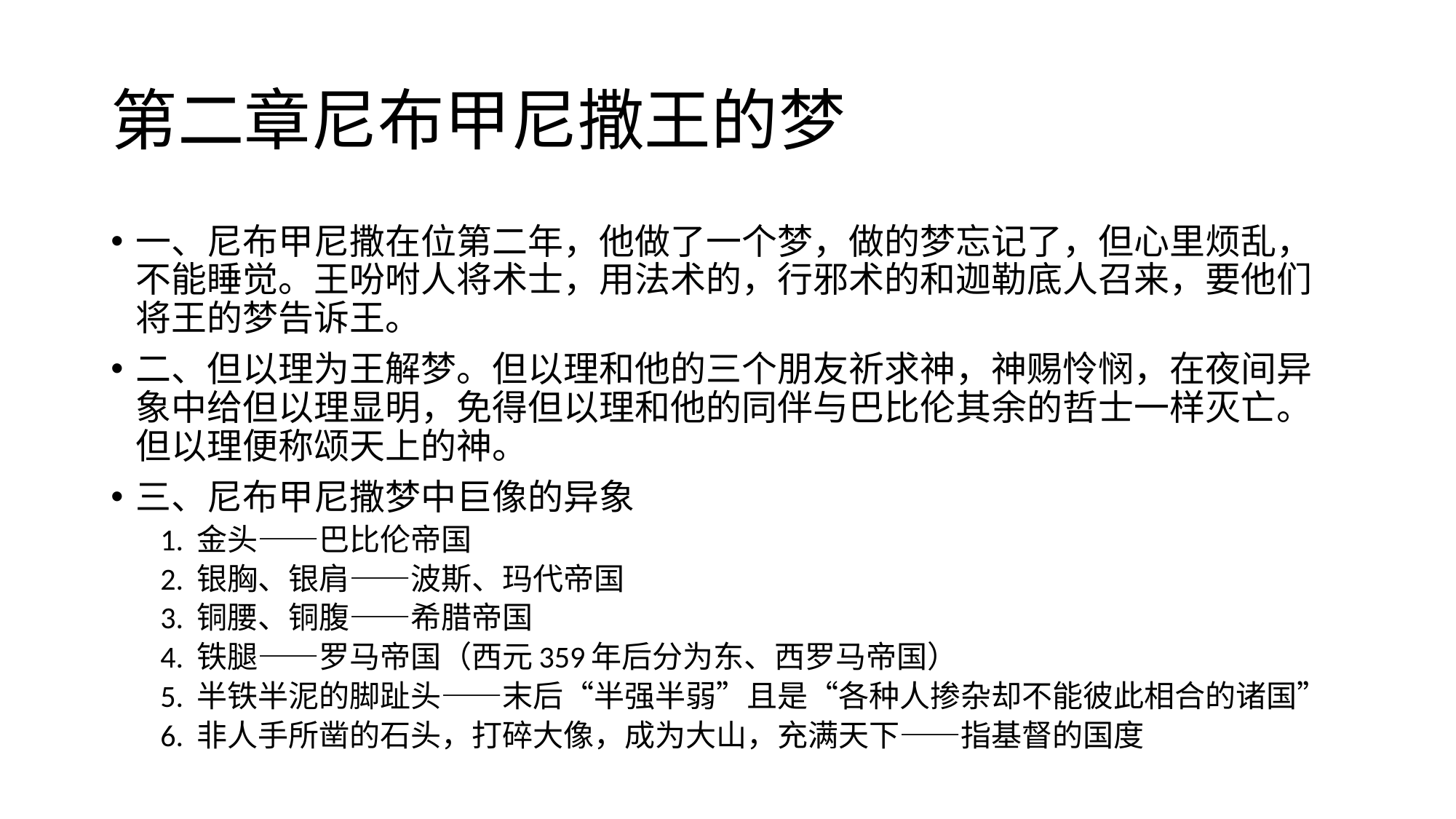

# 第二章尼布甲尼撒王的梦
一、尼布甲尼撒在位第二年，他做了一个梦，做的梦忘记了，但心里烦乱，不能睡觉。王吩咐人将术士，用法术的，行邪术的和迦勒底人召来，要他们将王的梦告诉王。
二、但以理为王解梦。但以理和他的三个朋友祈求神，神赐怜悯，在夜间异象中给但以理显明，免得但以理和他的同伴与巴比伦其余的哲士一样灭亡。但以理便称颂天上的神。
三、尼布甲尼撒梦中巨像的异象
1. 金头——巴比伦帝国
2. 银胸、银肩——波斯、玛代帝国
3. 铜腰、铜腹——希腊帝国
4. 铁腿——罗马帝国（西元359年后分为东、西罗马帝国）
5. 半铁半泥的脚趾头——末后“半强半弱”且是“各种人掺杂却不能彼此相合的诸国”
6. 非人手所凿的石头，打碎大像，成为大山，充满天下——指基督的国度